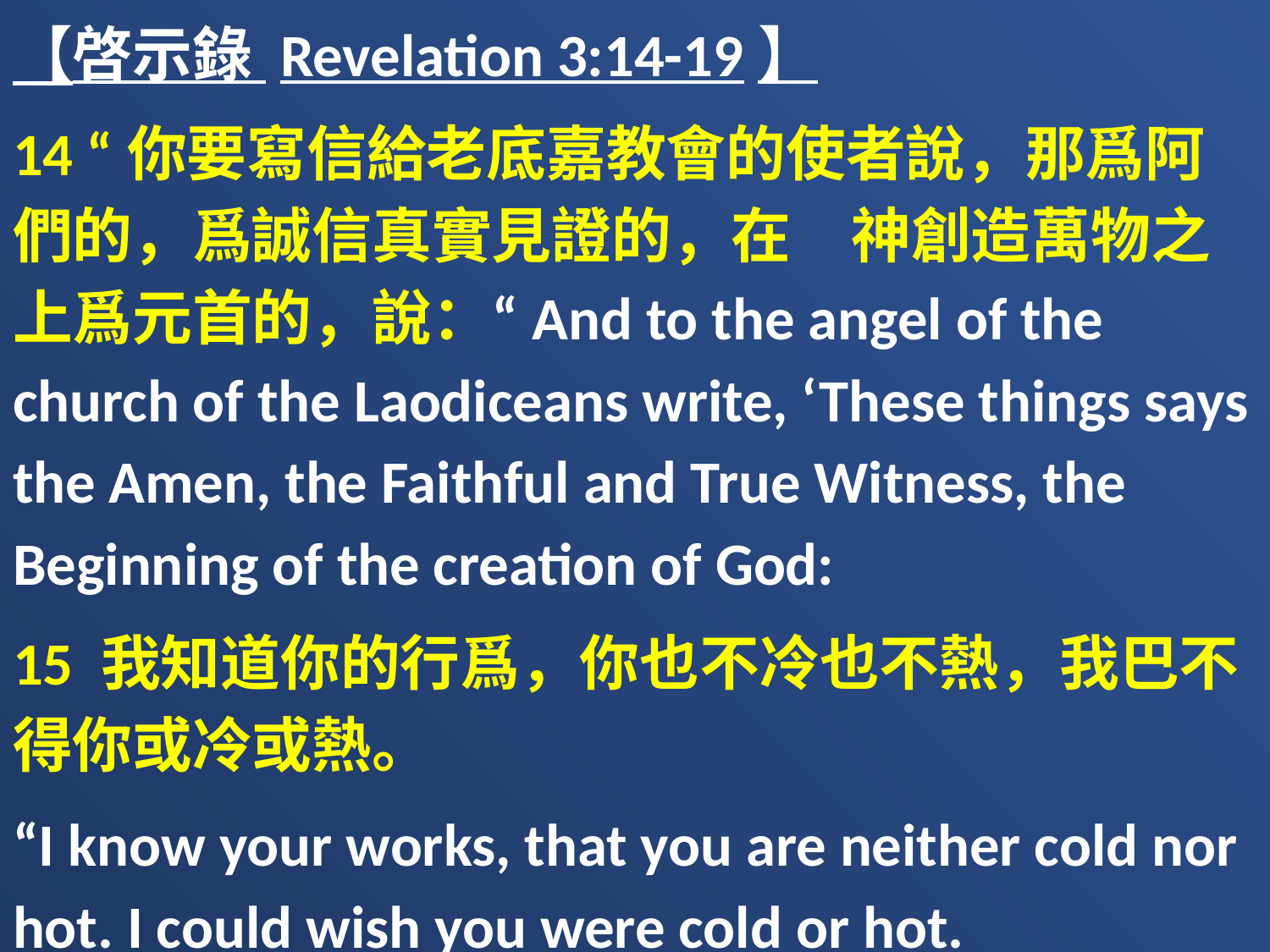

【啓示錄 Revelation 3:14-19】
14 “你要寫信給老底嘉教會的使者說，那爲阿們的，爲誠信真實見證的，在　神創造萬物之上爲元首的，說：“And to the angel of the church of the Laodiceans write, ‘These things says the Amen, the Faithful and True Witness, the Beginning of the creation of God:
15 我知道你的行爲，你也不冷也不熱，我巴不得你或冷或熱。
“I know your works, that you are neither cold nor hot. I could wish you were cold or hot.